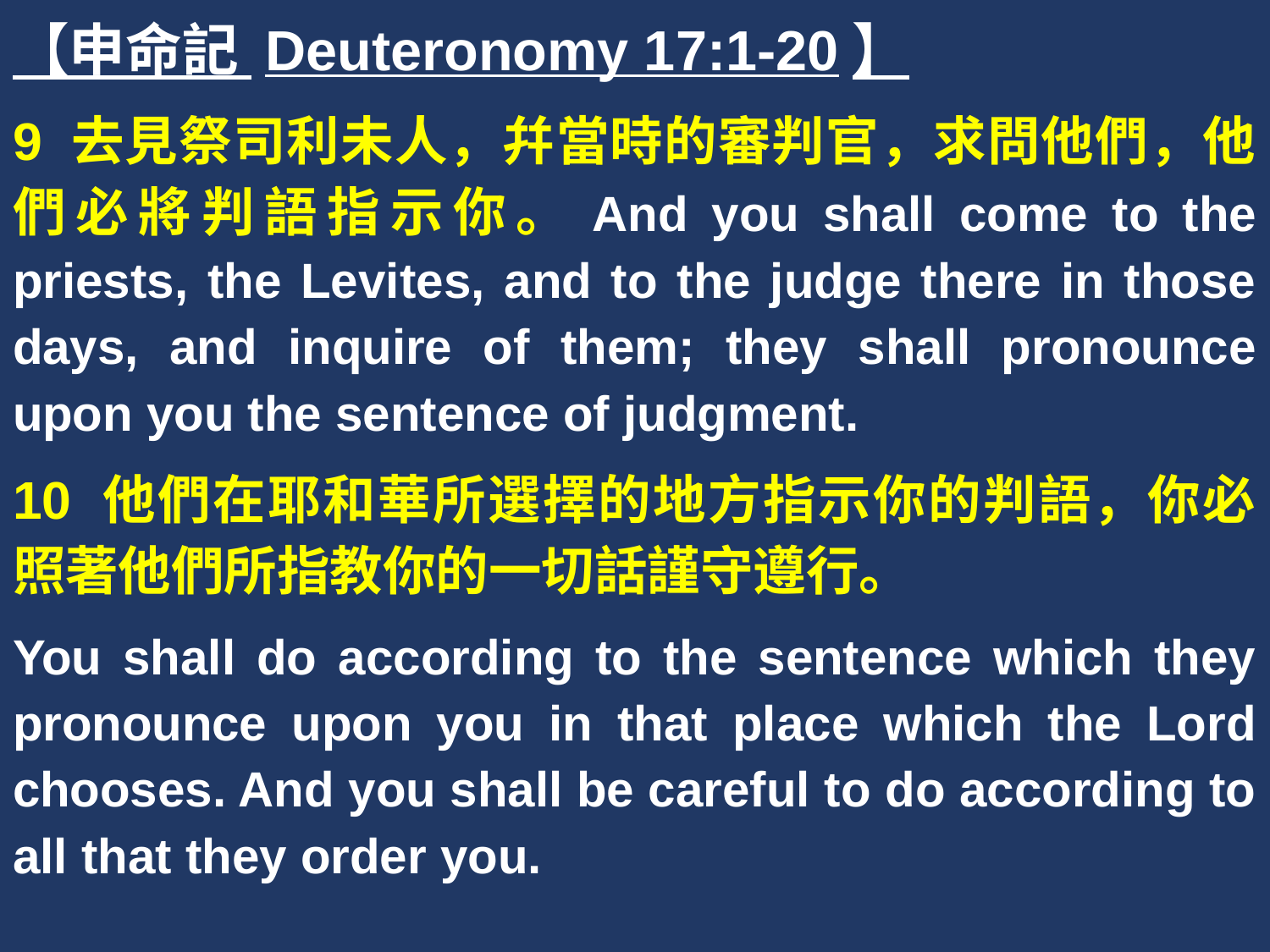

【申命記 Deuteronomy 17:1-20】
9 去見祭司利未人，幷當時的審判官，求問他們，他們必將判語指示你。And you shall come to the priests, the Levites, and to the judge there in those days, and inquire of them; they shall pronounce upon you the sentence of judgment.
10 他們在耶和華所選擇的地方指示你的判語，你必照著他們所指教你的一切話謹守遵行。
You shall do according to the sentence which they pronounce upon you in that place which the Lord chooses. And you shall be careful to do according to all that they order you.